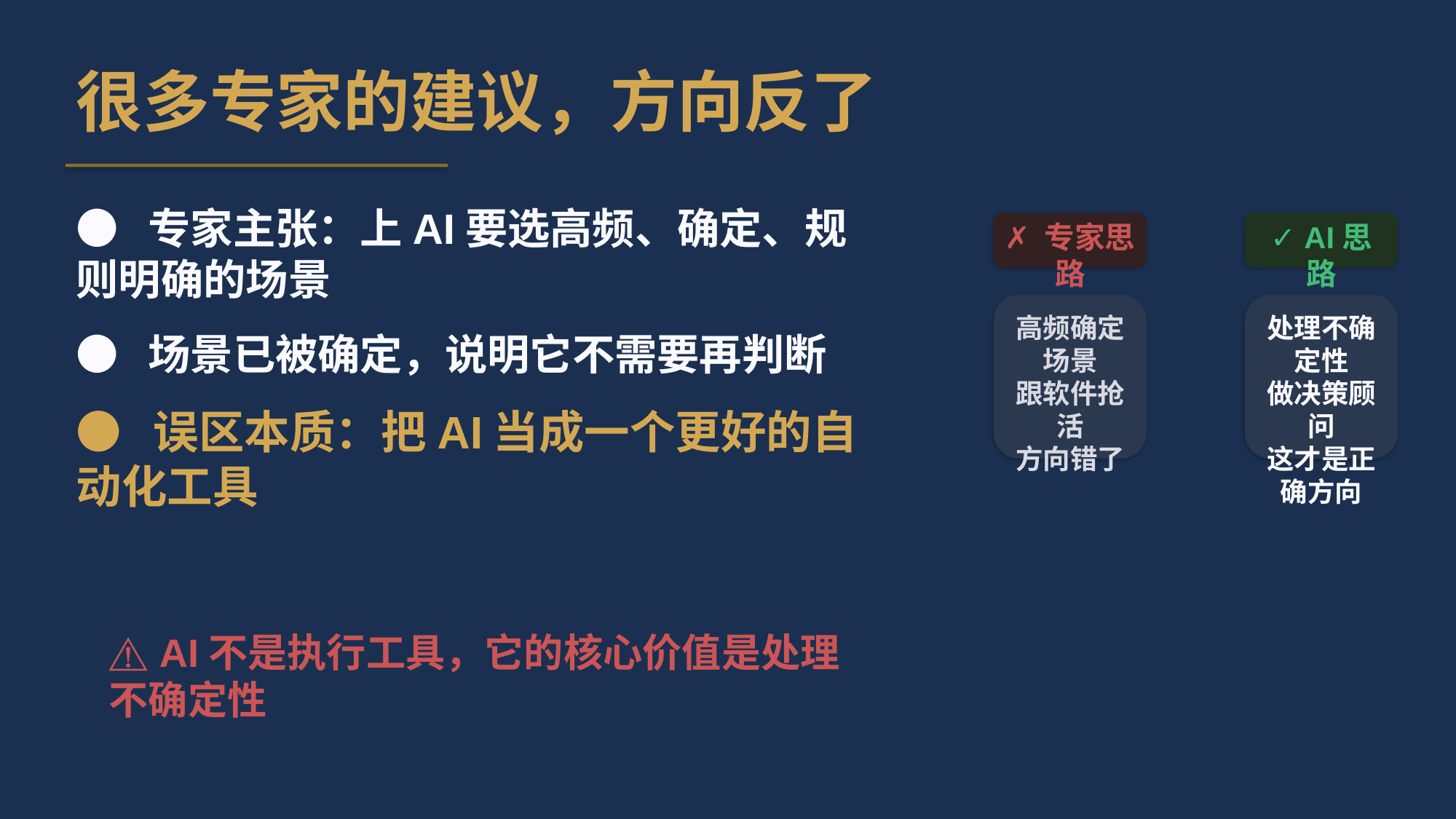

很多专家的建议，方向反了

●  专家主张：上AI要选高频、确定、规则明确的场景
●  场景已被确定，说明它不需要再判断
●  误区本质：把AI当成一个更好的自动化工具

✗ 专家思路

✓ AI思路

高频确定场景
跟软件抢活
方向错了
处理不确定性
做决策顾问
这才是正确方向
⚠️ AI不是执行工具，它的核心价值是处理不确定性